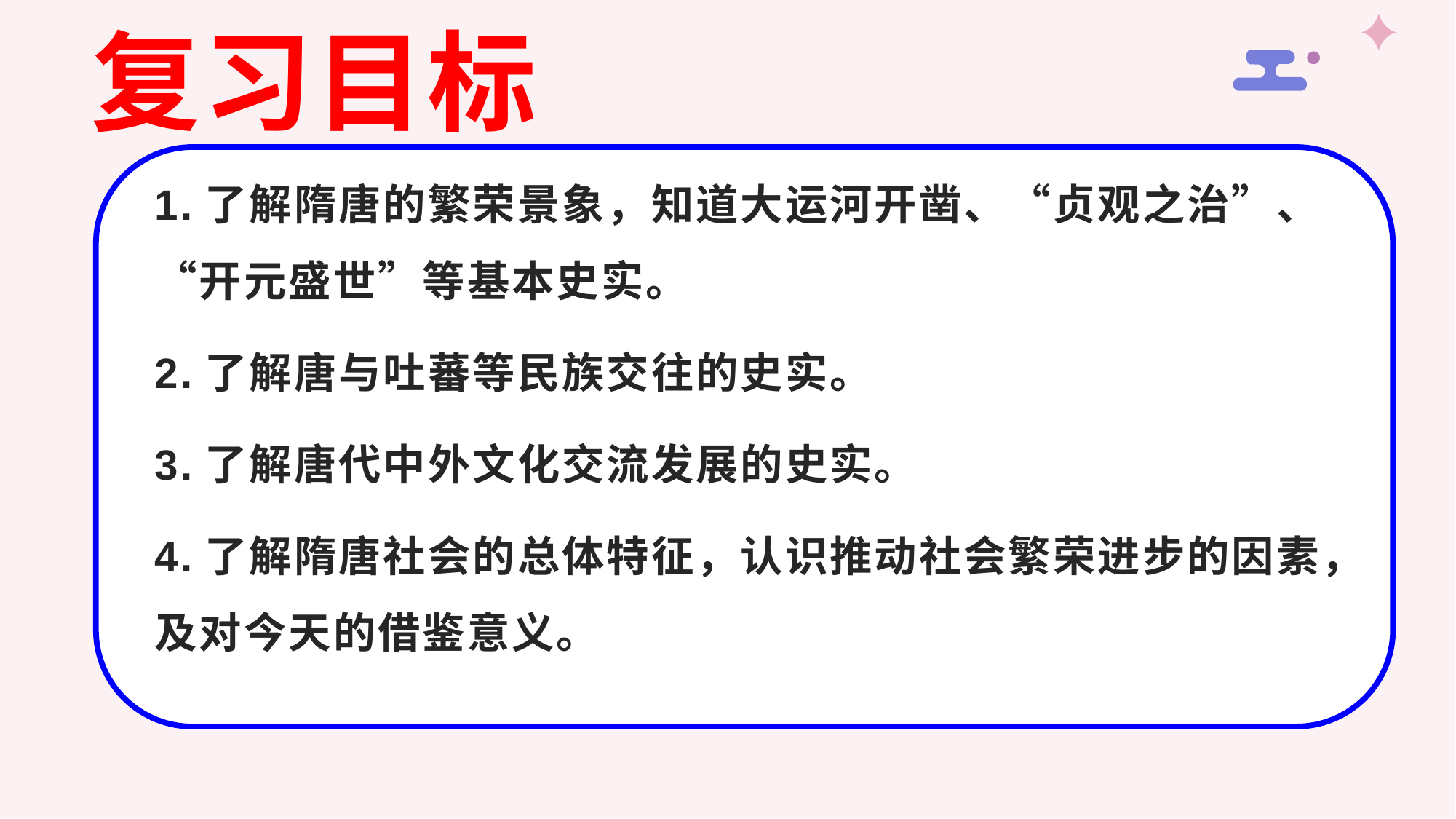

# 复习目标

1.了解隋唐的繁荣景象，知道大运河开凿、“贞观之治”、“开元盛世”等基本史实。
2.了解唐与吐蕃等民族交往的史实。
3.了解唐代中外文化交流发展的史实。
4.了解隋唐社会的总体特征，认识推动社会繁荣进步的因素，及对今天的借鉴意义。